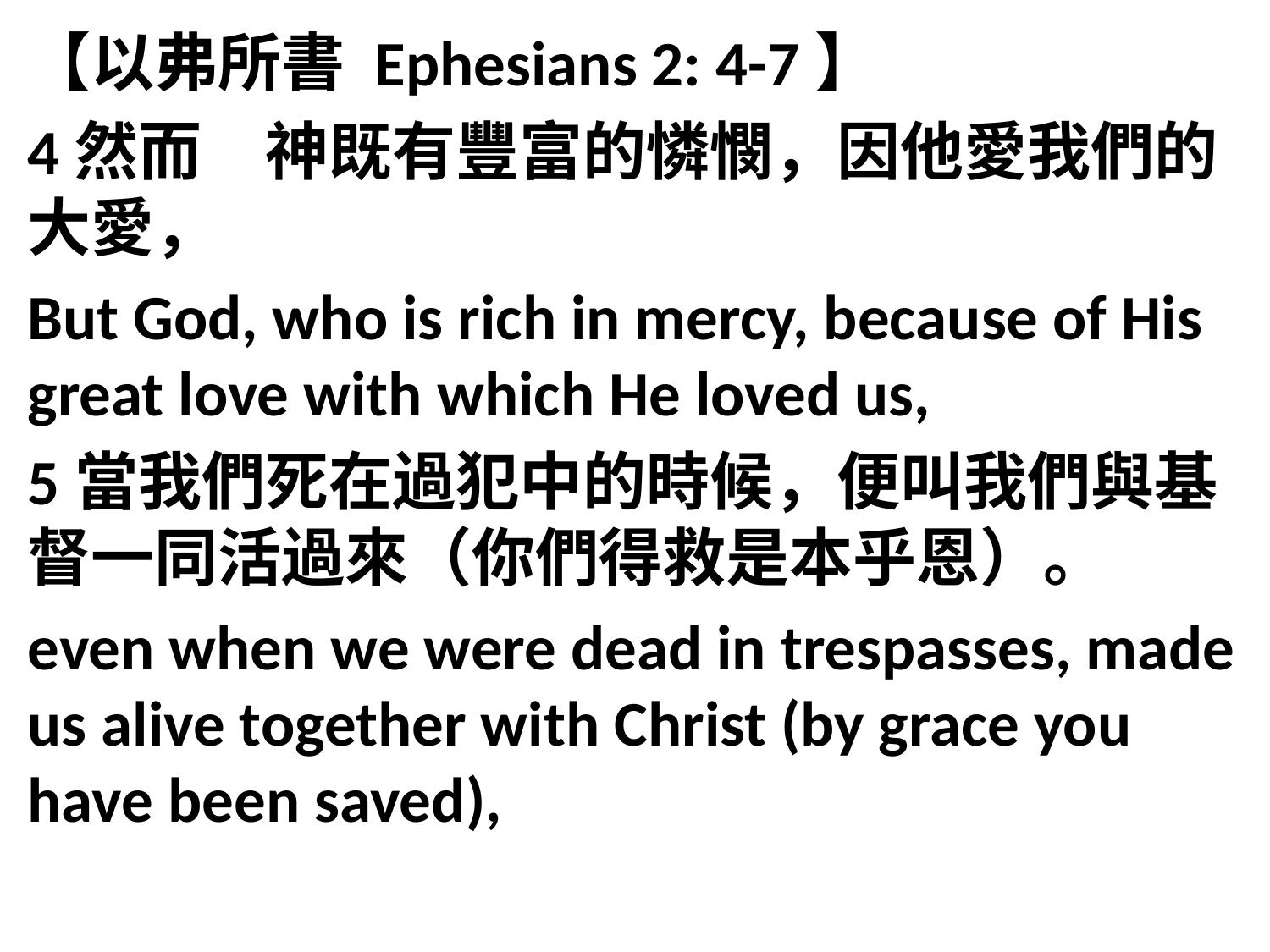

【以弗所書 Ephesians 2: 4-7】
4然而　神既有豐富的憐憫，因他愛我們的大愛，
But God, who is rich in mercy, because of His great love with which He loved us,
5當我們死在過犯中的時候，便叫我們與基督一同活過來（你們得救是本乎恩）。
even when we were dead in trespasses, made us alive together with Christ (by grace you have been saved),